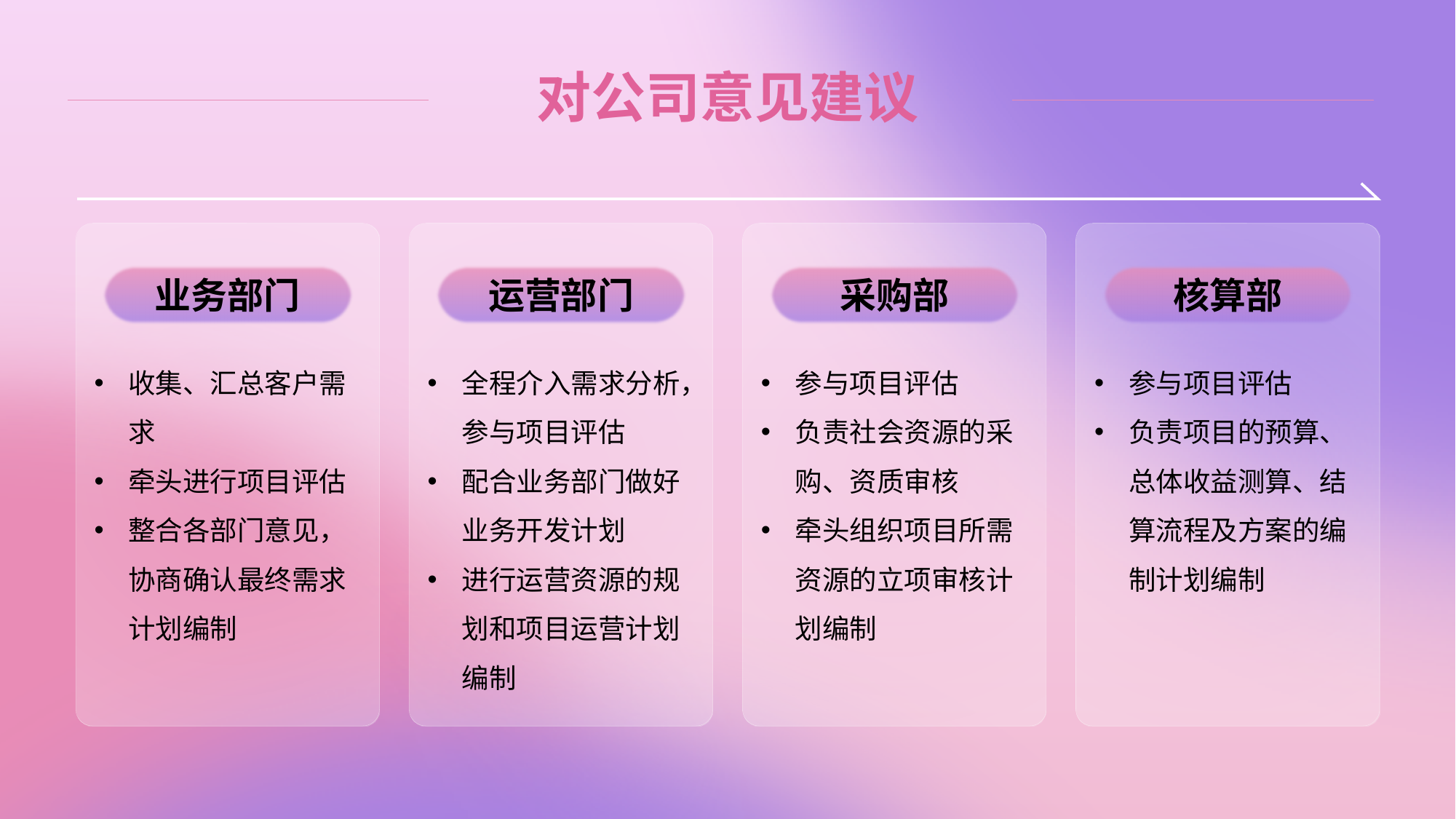

# 对公司意见建议

业务部门
运营部门
采购部
核算部
收集、汇总客户需求
牵头进行项目评估
整合各部门意见，协商确认最终需求计划编制
全程介入需求分析，参与项目评估
配合业务部门做好业务开发计划
进行运营资源的规划和项目运营计划编制
参与项目评估
负责社会资源的采购、资质审核
牵头组织项目所需资源的立项审核计划编制
参与项目评估
负责项目的预算、总体收益测算、结算流程及方案的编制计划编制